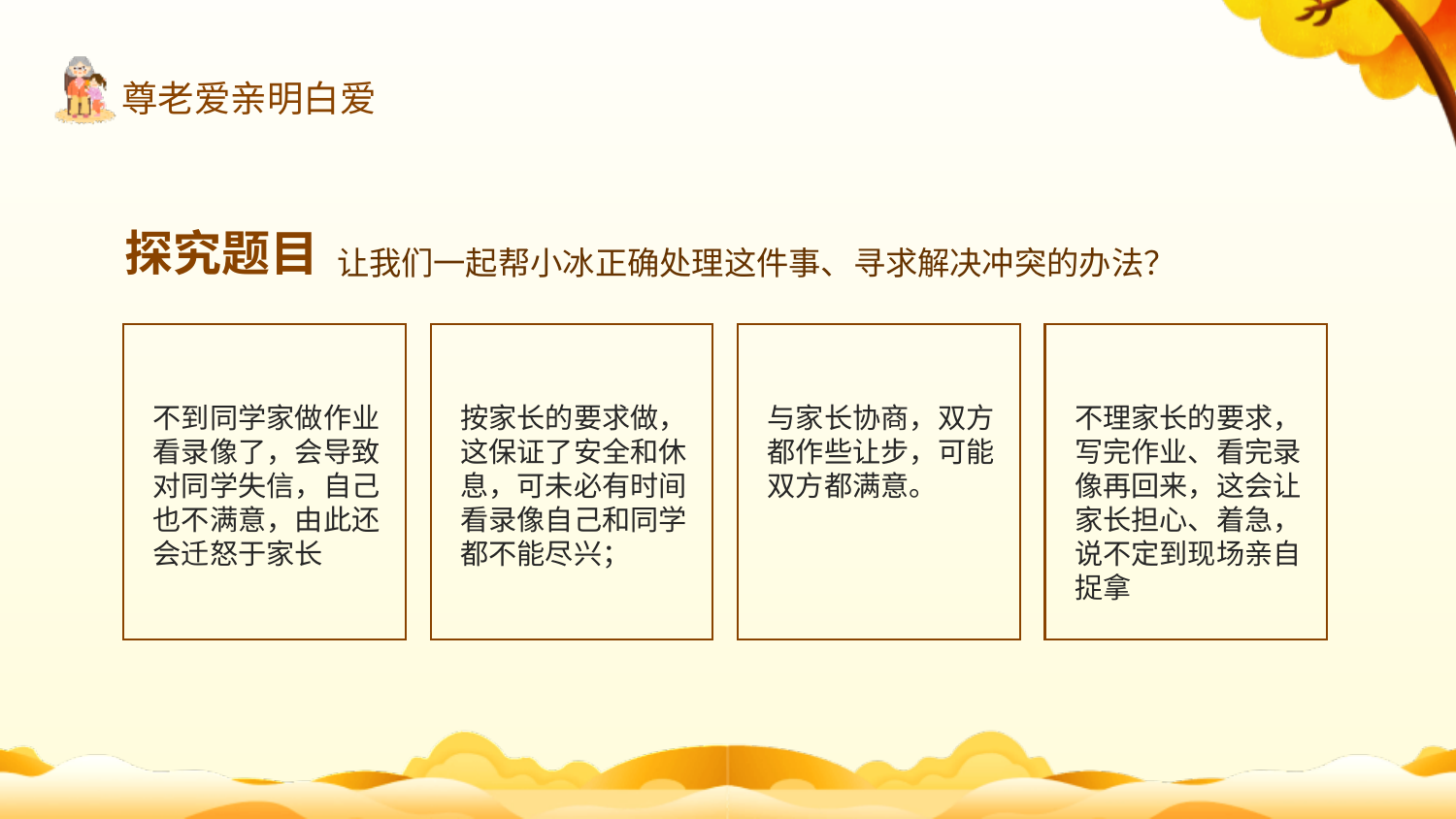

探究题目
让我们一起帮小冰正确处理这件事、寻求解决冲突的办法？

不到同学家做作业看录像了，会导致对同学失信，自己也不满意，由此还会迁怒于家长

按家长的要求做，这保证了安全和休息，可未必有时间看录像自己和同学都不能尽兴；

与家长协商，双方都作些让步，可能双方都满意。

不理家长的要求，写完作业、看完录像再回来，这会让家长担心、着急，说不定到现场亲自捉拿